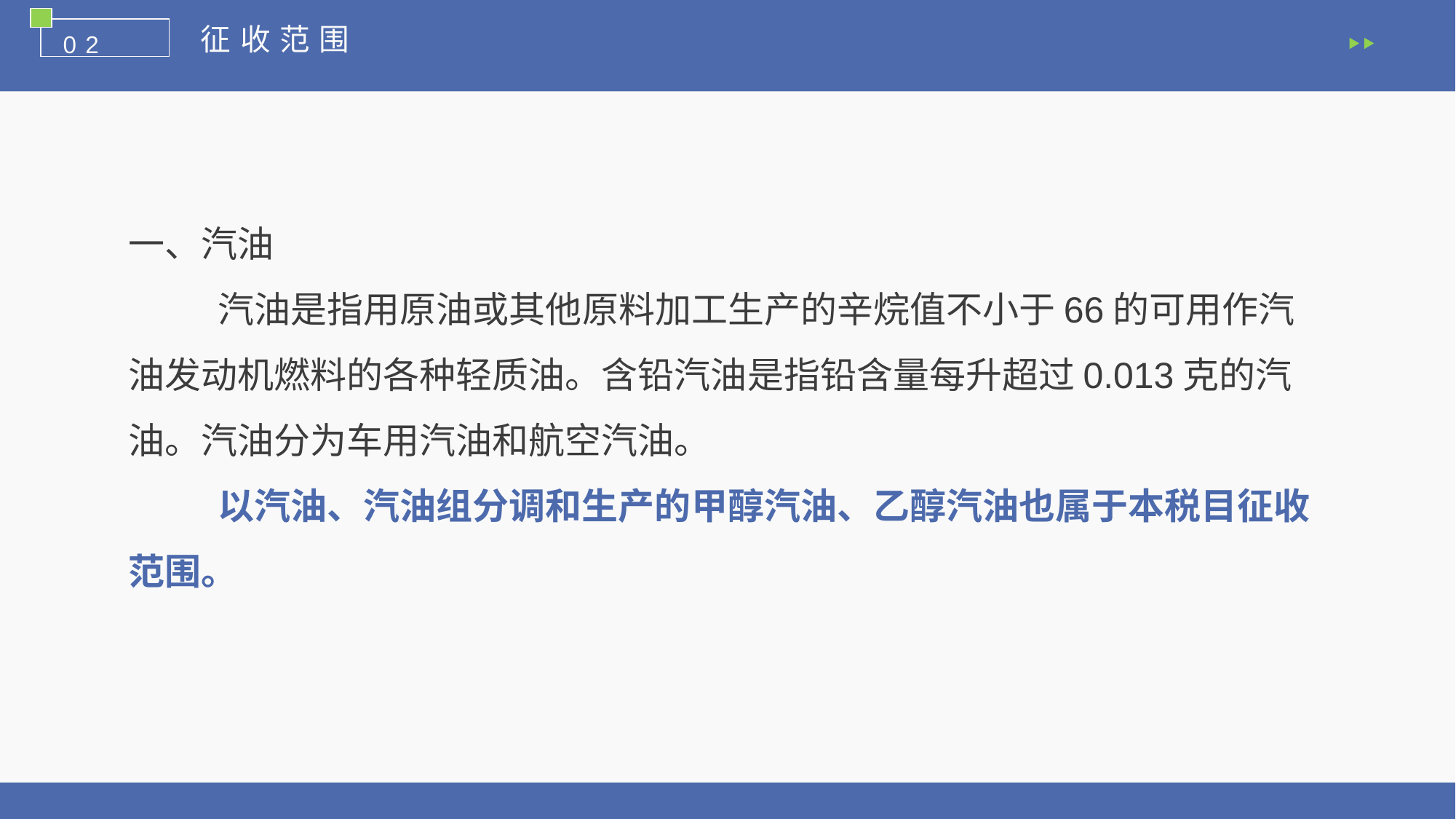

征收范围

02

一、汽油
 　　汽油是指用原油或其他原料加工生产的辛烷值不小于66的可用作汽油发动机燃料的各种轻质油。含铅汽油是指铅含量每升超过0.013克的汽油。汽油分为车用汽油和航空汽油。
 　　以汽油、汽油组分调和生产的甲醇汽油、乙醇汽油也属于本税目征收范围。